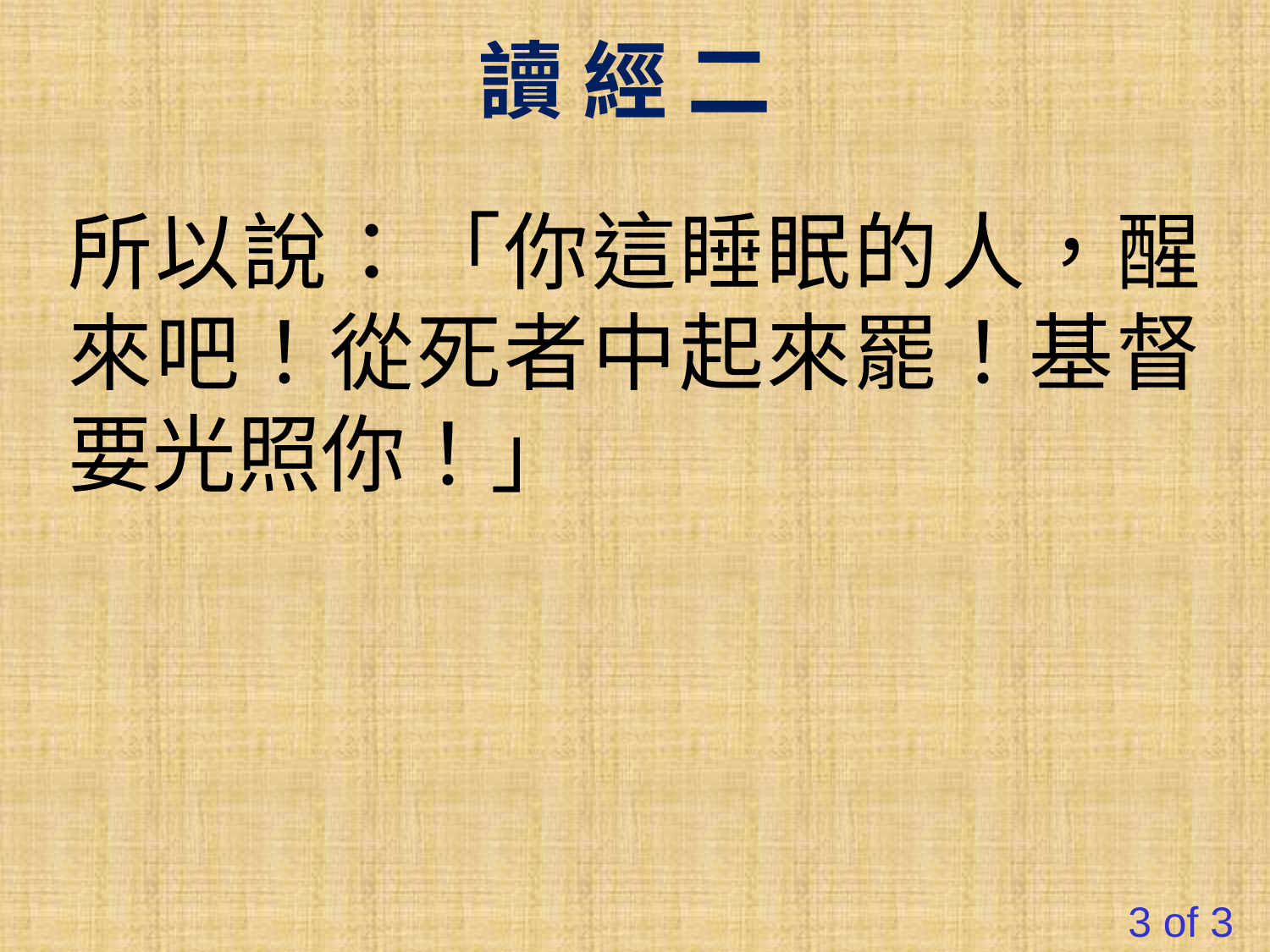

讀 經 二

所以說：「你這睡眠的人，醒來吧！從死者中起來罷！基督要光照你！」
3 of 3